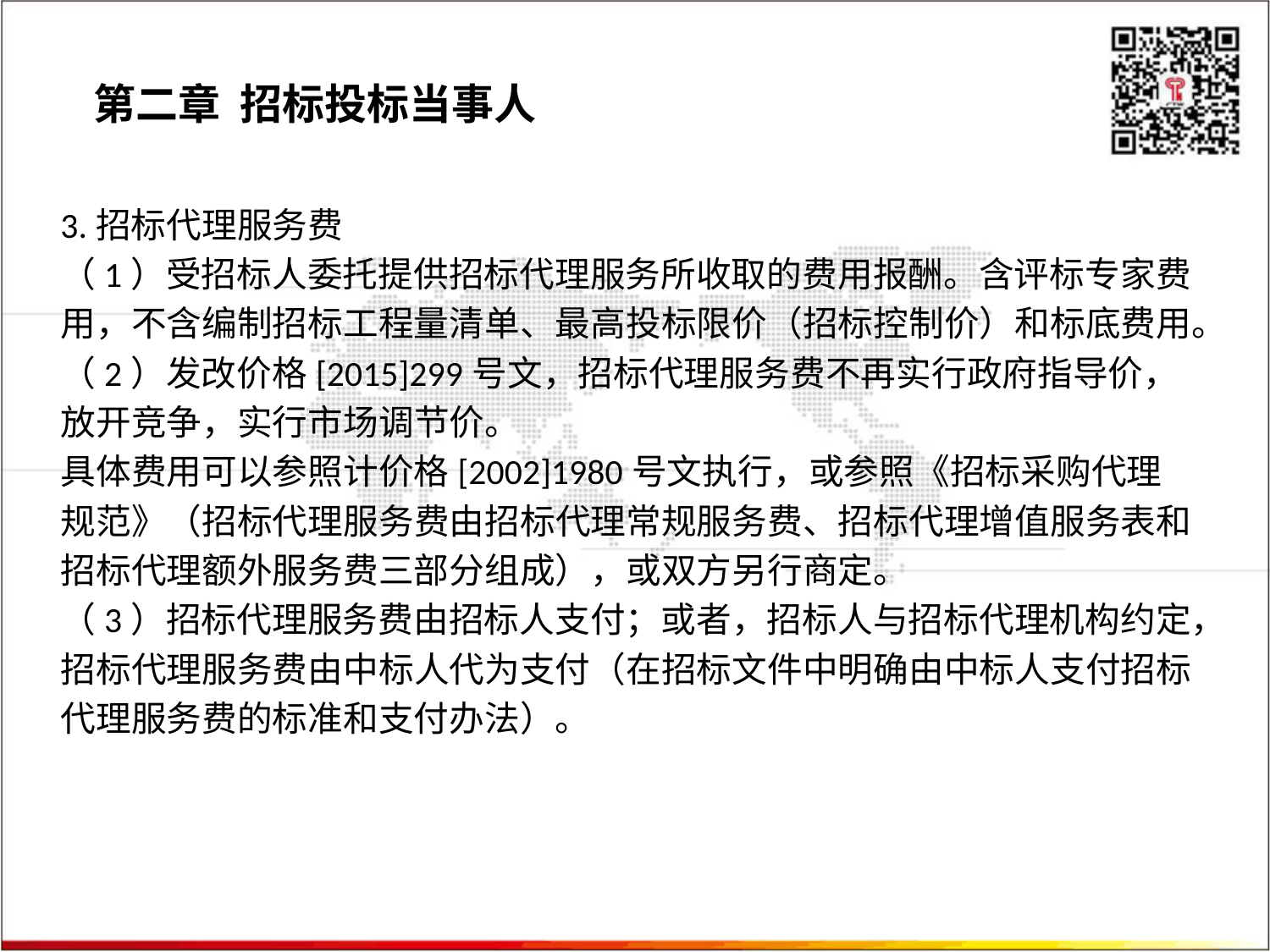

第二章  招标投标当事人
3.招标代理服务费
（1）受招标人委托提供招标代理服务所收取的费用报酬。含评标专家费用，不含编制招标工程量清单、最高投标限价（招标控制价）和标底费用。
（2）发改价格[2015]299号文，招标代理服务费不再实行政府指导价，放开竞争，实行市场调节价。
具体费用可以参照计价格[2002]1980号文执行，或参照《招标采购代理规范》（招标代理服务费由招标代理常规服务费、招标代理增值服务表和招标代理额外服务费三部分组成），或双方另行商定。
（3）招标代理服务费由招标人支付；或者，招标人与招标代理机构约定，招标代理服务费由中标人代为支付（在招标文件中明确由中标人支付招标代理服务费的标准和支付办法）。